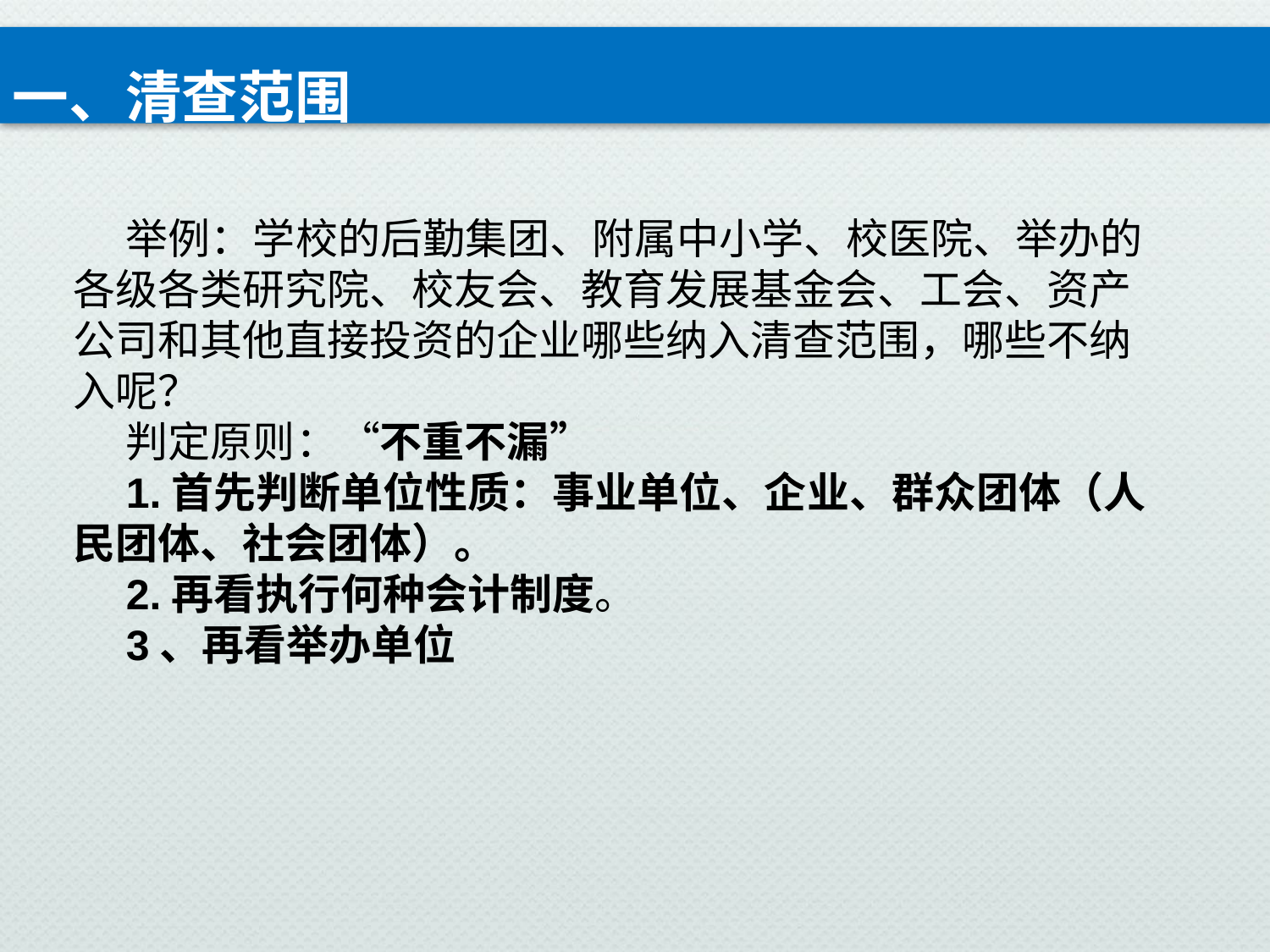

一、清查范围
举例：学校的后勤集团、附属中小学、校医院、举办的各级各类研究院、校友会、教育发展基金会、工会、资产公司和其他直接投资的企业哪些纳入清查范围，哪些不纳入呢？
判定原则：“不重不漏”
1.首先判断单位性质：事业单位、企业、群众团体（人民团体、社会团体）。
2.再看执行何种会计制度。
3、再看举办单位